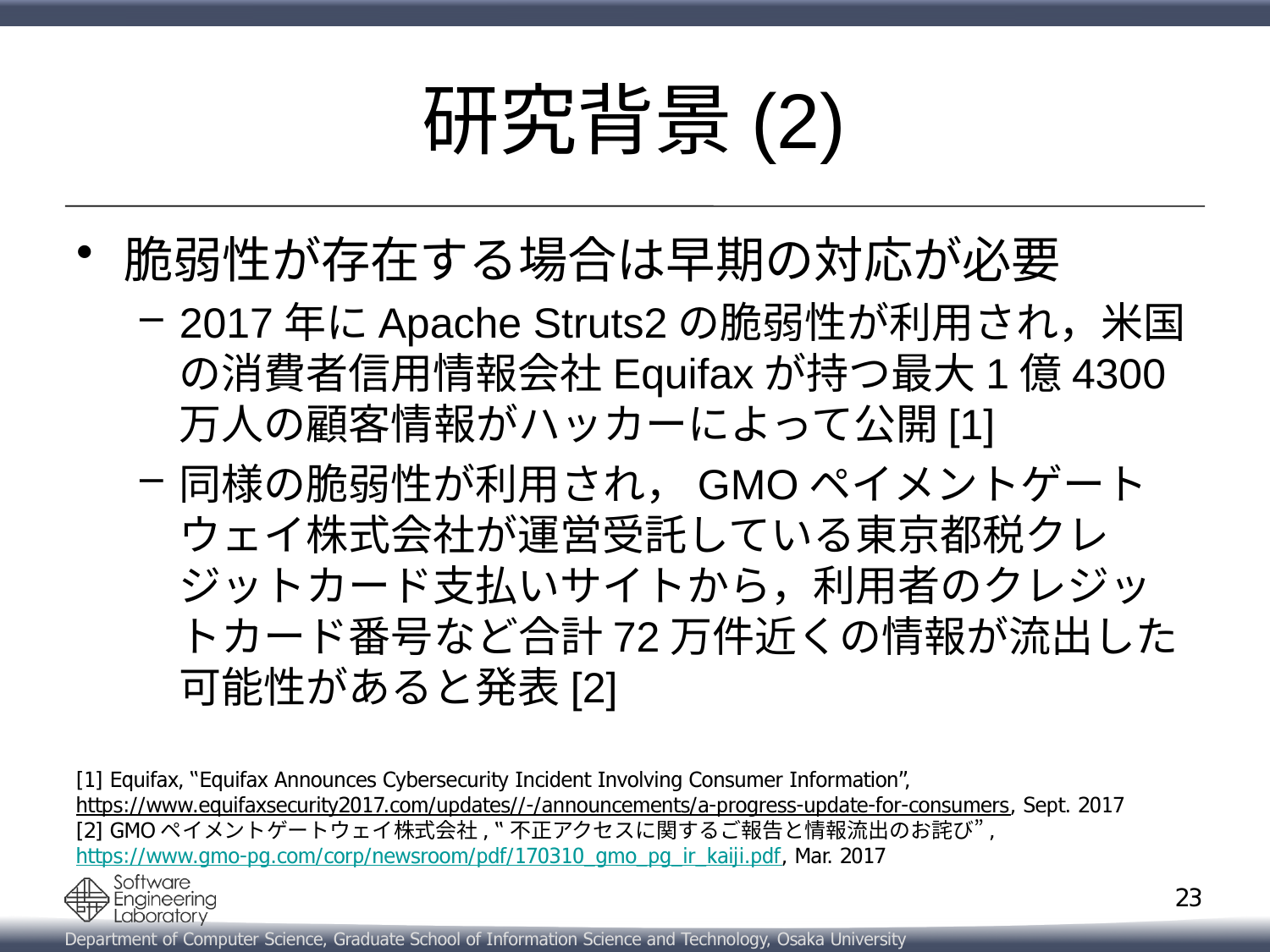

# 研究背景(2)
脆弱性が存在する場合は早期の対応が必要
2017年にApache Struts2の脆弱性が利用され，米国の消費者信用情報会社Equifaxが持つ最大1億4300万人の顧客情報がハッカーによって公開[1]
同様の脆弱性が利用され，GMOペイメントゲートウェイ株式会社が運営受託している東京都税クレジットカード支払いサイトから，利用者のクレジットカード番号など合計72万件近くの情報が流出した可能性があると発表[2]

[1] Equifax, “Equifax Announces Cybersecurity Incident Involving Consumer Information”,
https://www.equifaxsecurity2017.com/updates//-/announcements/a-progress-update-for-consumers, Sept. 2017
[2] GMOペイメントゲートウェイ株式会社, “不正アクセスに関するご報告と情報流出のお詫び”,
https://www.gmo-pg.com/corp/newsroom/pdf/170310_gmo_pg_ir_kaiji.pdf, Mar. 2017
23